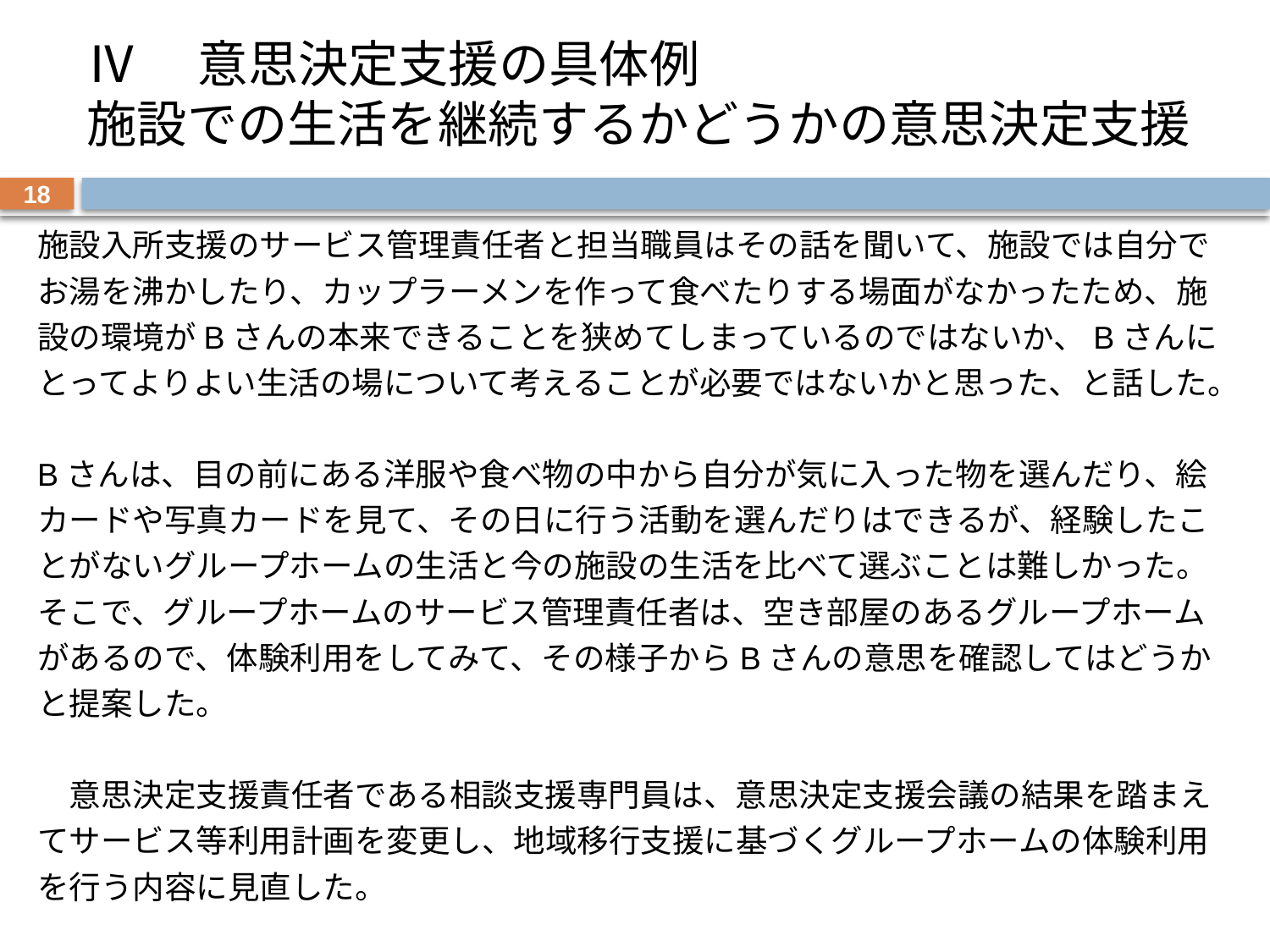

# Ⅳ　意思決定支援の具体例 施設での生活を継続するかどうかの意思決定支援
18
施設入所支援のサービス管理責任者と担当職員はその話を聞いて、施設では自分でお湯を沸かしたり、カップラーメンを作って食べたりする場面がなかったため、施設の環境がBさんの本来できることを狭めてしまっているのではないか、Bさんにとってよりよい生活の場について考えることが必要ではないかと思った、と話した。

Bさんは、目の前にある洋服や食べ物の中から自分が気に入った物を選んだり、絵カードや写真カードを見て、その日に行う活動を選んだりはできるが、経験したことがないグループホームの生活と今の施設の生活を比べて選ぶことは難しかった。そこで、グループホームのサービス管理責任者は、空き部屋のあるグループホームがあるので、体験利用をしてみて、その様子からBさんの意思を確認してはどうかと提案した。

　意思決定支援責任者である相談支援専門員は、意思決定支援会議の結果を踏まえてサービス等利用計画を変更し、地域移行支援に基づくグループホームの体験利用を行う内容に見直した。